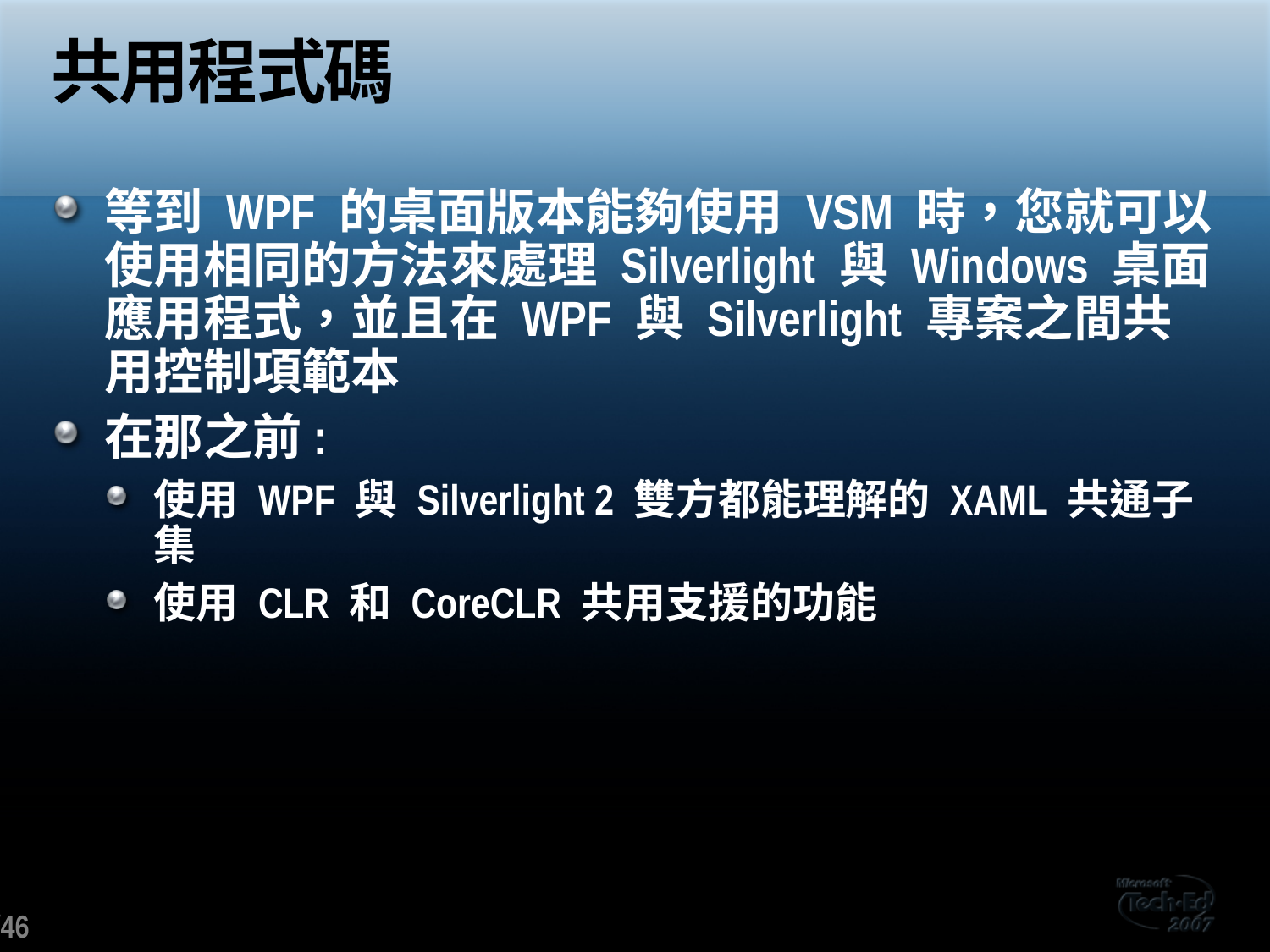

# 共用程式碼
等到 WPF 的桌面版本能夠使用 VSM 時，您就可以使用相同的方法來處理 Silverlight 與 Windows 桌面應用程式，並且在 WPF 與 Silverlight 專案之間共用控制項範本
在那之前:
使用 WPF 與 Silverlight 2 雙方都能理解的 XAML 共通子集
使用 CLR 和 CoreCLR 共用支援的功能